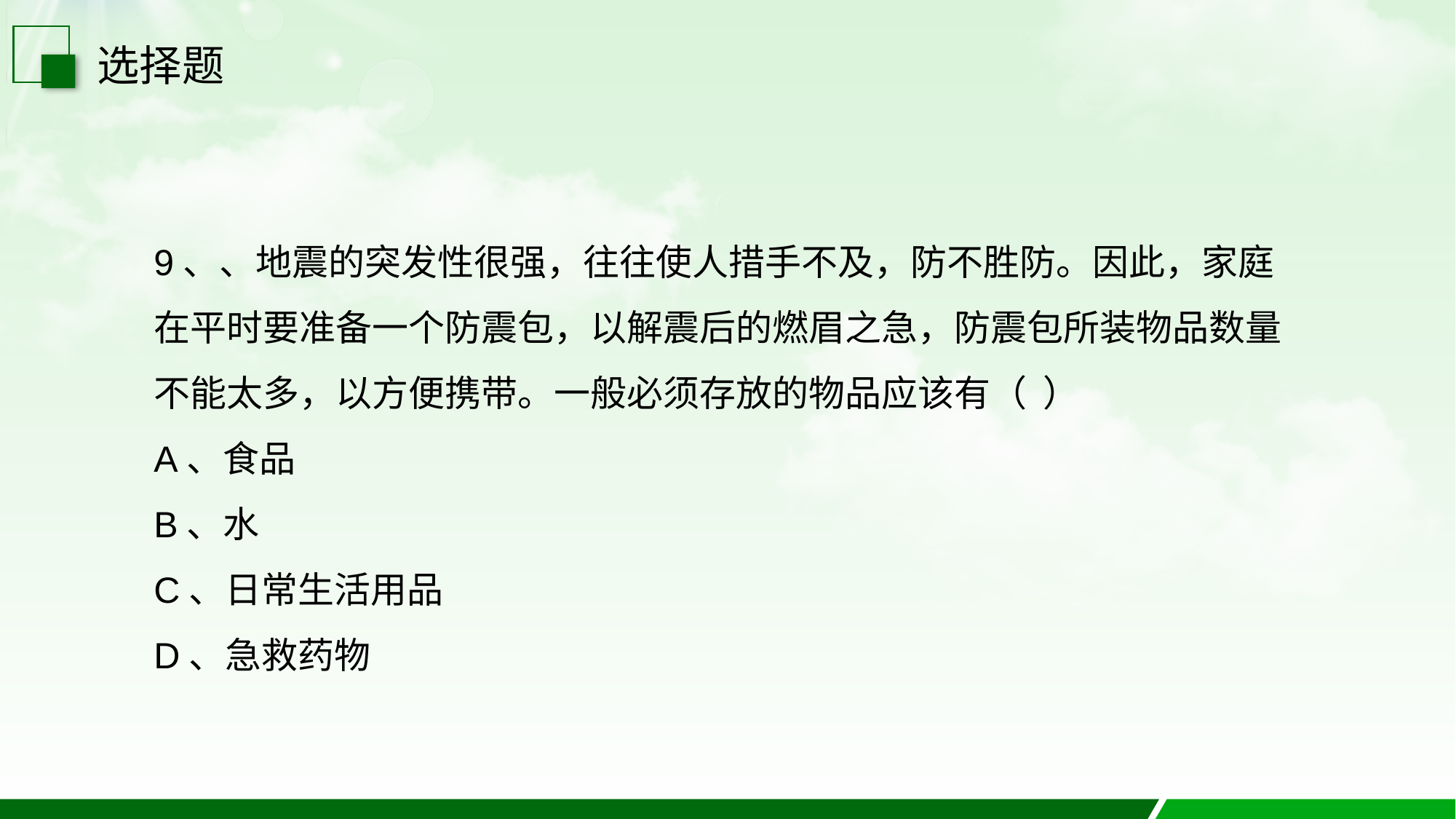

选择题
9、、地震的突发性很强，往往使人措手不及，防不胜防。因此，家庭在平时要准备一个防震包，以解震后的燃眉之急，防震包所装物品数量不能太多，以方便携带。一般必须存放的物品应该有（  ）
A、食品
B、水
C、日常生活用品
D、急救药物